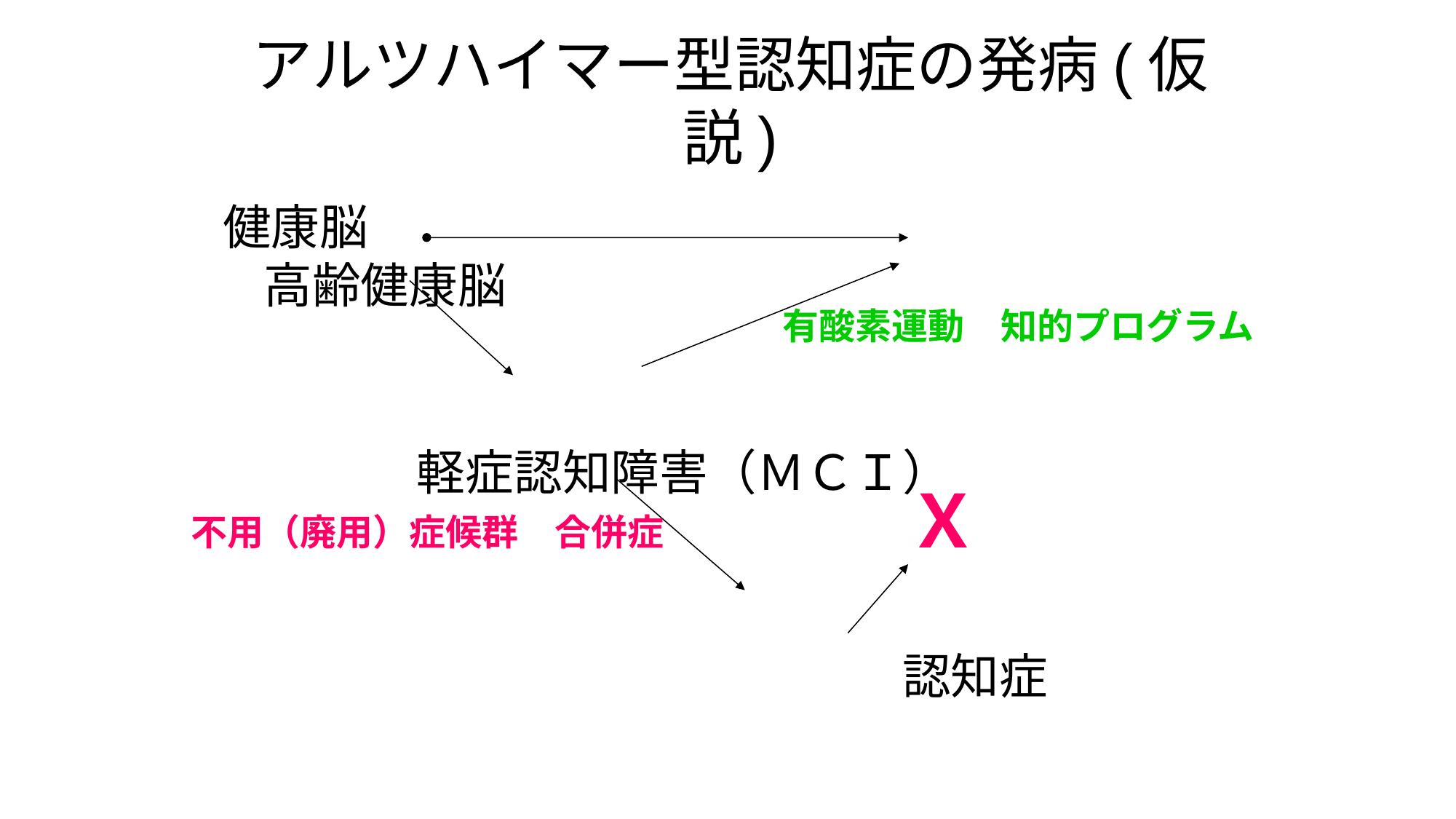

# アルツハイマー型認知症の発病(仮説)
健康脳　　　　　　　　　　　　　　　　　高齢健康脳

　　　　軽症認知障害（ＭＣＩ）

　　　　　　　　　　　　　　認知症

有酸素運動　知的プログラム
Ｘ

不用（廃用）症候群　合併症